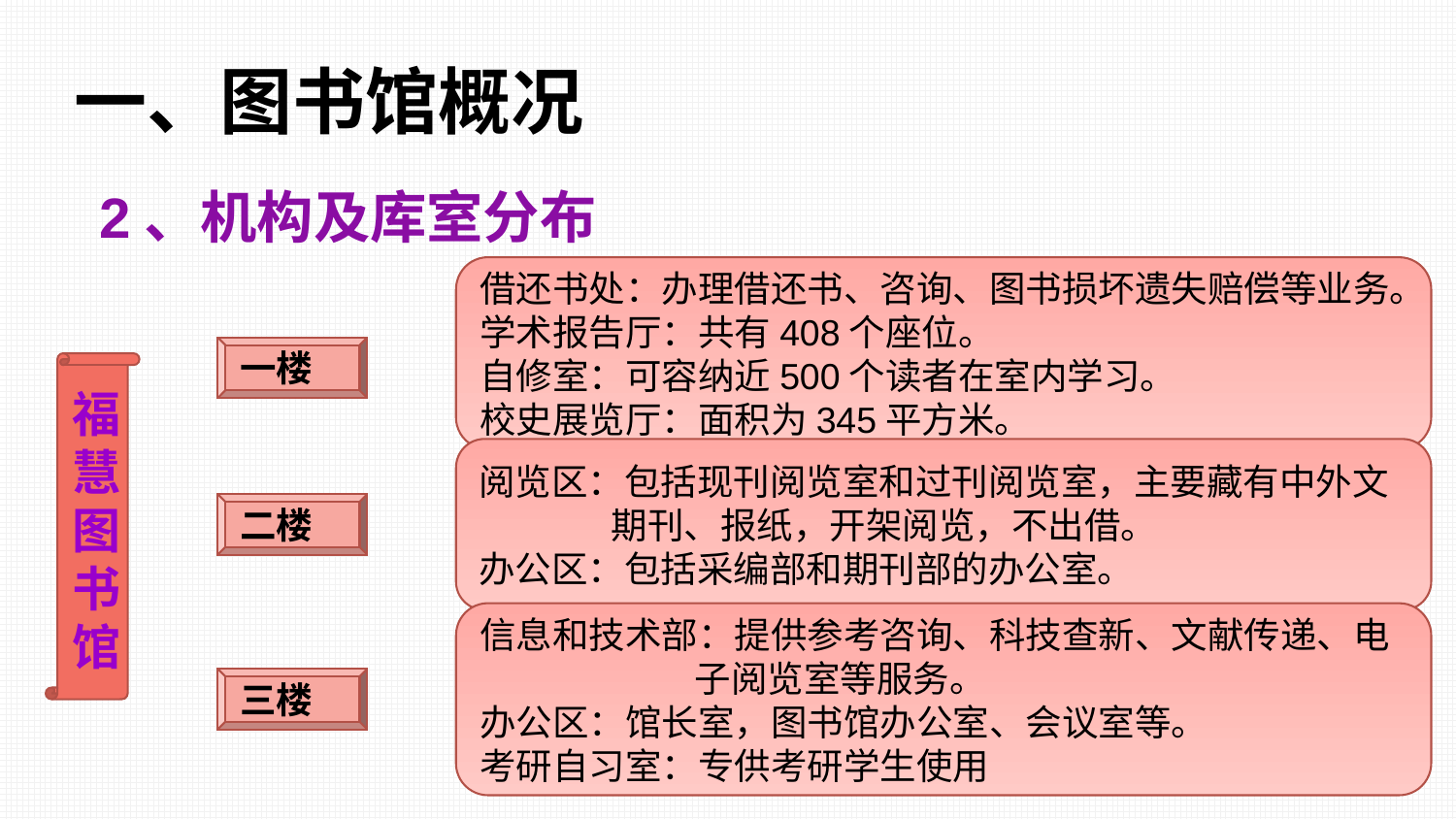

# 一、图书馆概况
2、机构及库室分布
借还书处：办理借还书、咨询、图书损坏遗失赔偿等业务。
学术报告厅：共有408个座位。
自修室：可容纳近500个读者在室内学习。
校史展览厅：面积为345平方米。
一楼
福
慧
图
书
馆
阅览区：包括现刊阅览室和过刊阅览室，主要藏有中外文
               期刊、报纸，开架阅览，不出借。
办公区：包括采编部和期刊部的办公室。
二楼
信息和技术部：提供参考咨询、科技查新、文献传递、电
                         子阅览室等服务。
办公区：馆长室，图书馆办公室、会议室等。
考研自习室：专供考研学生使用
三楼
6